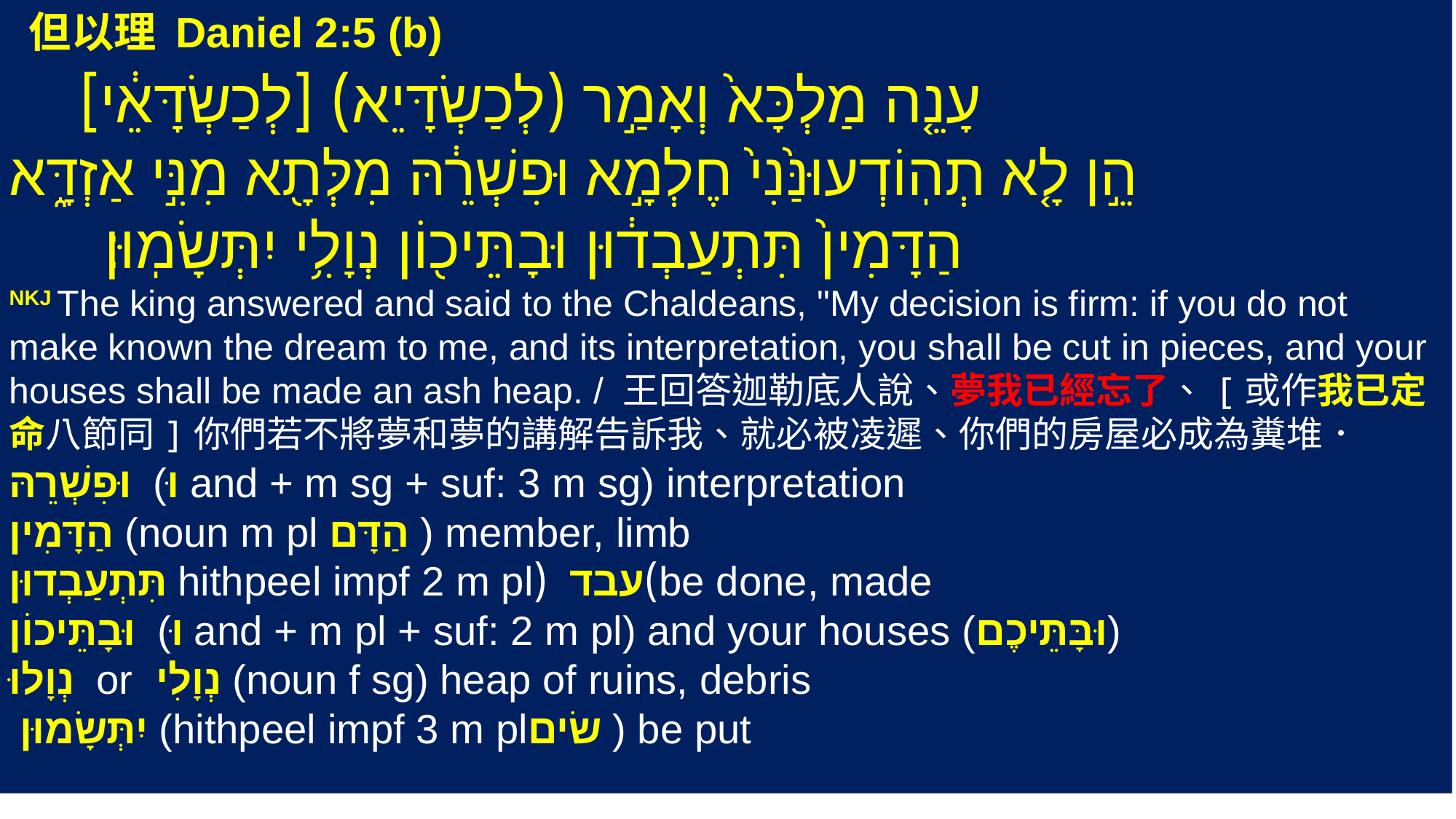

但以理 Daniel 2:5 (b)
    ‎‎עָנֵ֤ה מַלְכָּא֙ וְאָמַ֣ר (לְכַשְׂדָּיֵא) [לְכַשְׂדָּאֵ֔י]
הֵ֣ן לָ֤א תְהֽוֹדְעוּנַּ֙נִי֙ חֶלְמָ֣א וּפִשְׁרֵ֔הּ מִלְּתָ֖א מִנִּ֣י אַזְדָּ֑א
הַדָּמִין֙ תִּתְעַבְד֔וּן וּבָתֵּיכ֖וֹן נְוָלִ֥י יִתְּשָׂמֽוּן׃
NKJ The king answered and said to the Chaldeans, "My decision is firm: if you do not make known the dream to me, and its interpretation, you shall be cut in pieces, and your houses shall be made an ash heap. / 王回答迦勒底人說、夢我已經忘了、[或作我已定命八節同]你們若不將夢和夢的講解告訴我、就必被凌遲、你們的房屋必成為糞堆．
וּפִשְׁרֵהּ  (וּ and + m sg + suf: 3 m sg) interpretation
הַדָּמִין (noun m pl הַדָּם ) member, limb
 be done, made)עבד  (hithpeel impf 2 m pl תִּתְעַבְדוּן
וּבָתֵּיכוֹן  (וּ and + m pl + suf: 2 m pl) and your houses (‎וּבָּתֵּיכֶם)
נְוָלוּ  or  נְוָלִי (noun f sg) heap of ruins, debris
 יִתְּשָׂמוּן (hithpeel impf 3 m plשׂים ) be put